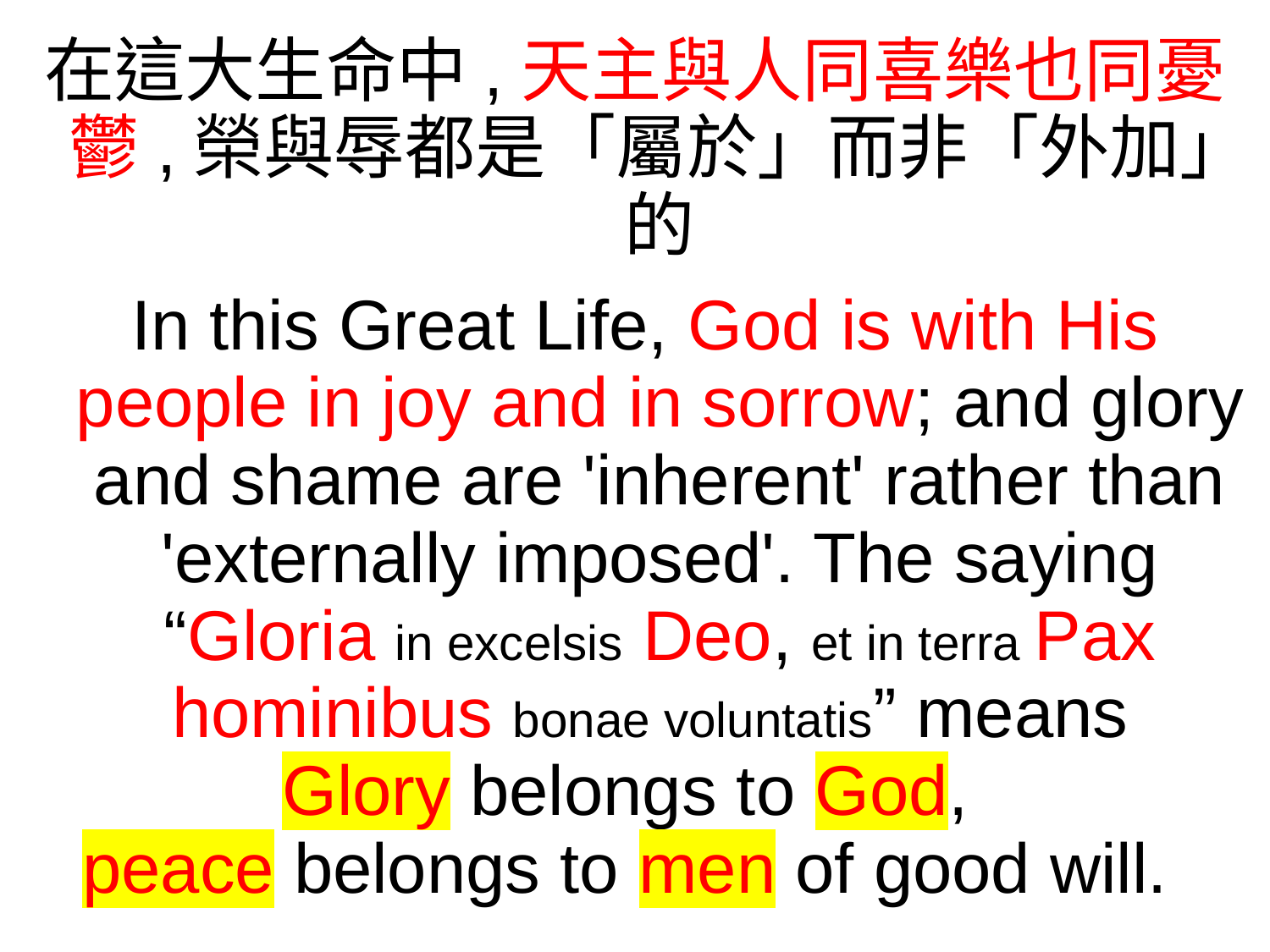

在這大生命中,天主與人同喜樂也同憂鬱,榮與辱都是「屬於」而非「外加」的
 In this Great Life, God is with His people in joy and in sorrow; and glory and shame are 'inherent' rather than 'externally imposed'. The saying “Gloria in excelsis Deo, et in terra Pax hominibus bonae voluntatis” means
Glory belongs to God,
peace belongs to men of good will.